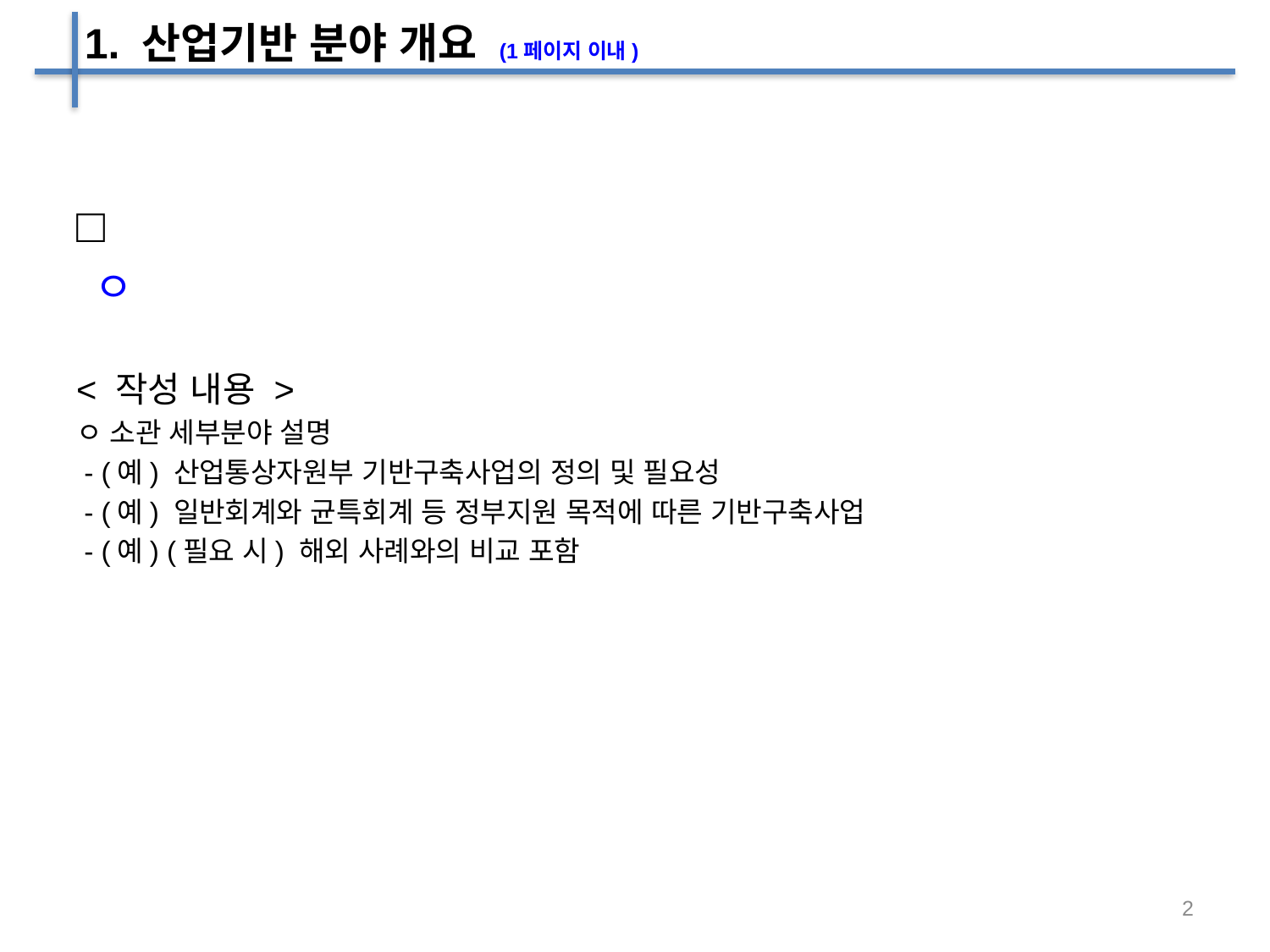

# 1. 산업기반 분야 개요 (1페이지 이내)

□
 ㅇ

< 작성 내용 >
ㅇ 소관 세부분야 설명
 - (예) 산업통상자원부 기반구축사업의 정의 및 필요성
 - (예) 일반회계와 균특회계 등 정부지원 목적에 따른 기반구축사업
 - (예) (필요 시) 해외 사례와의 비교 포함
2